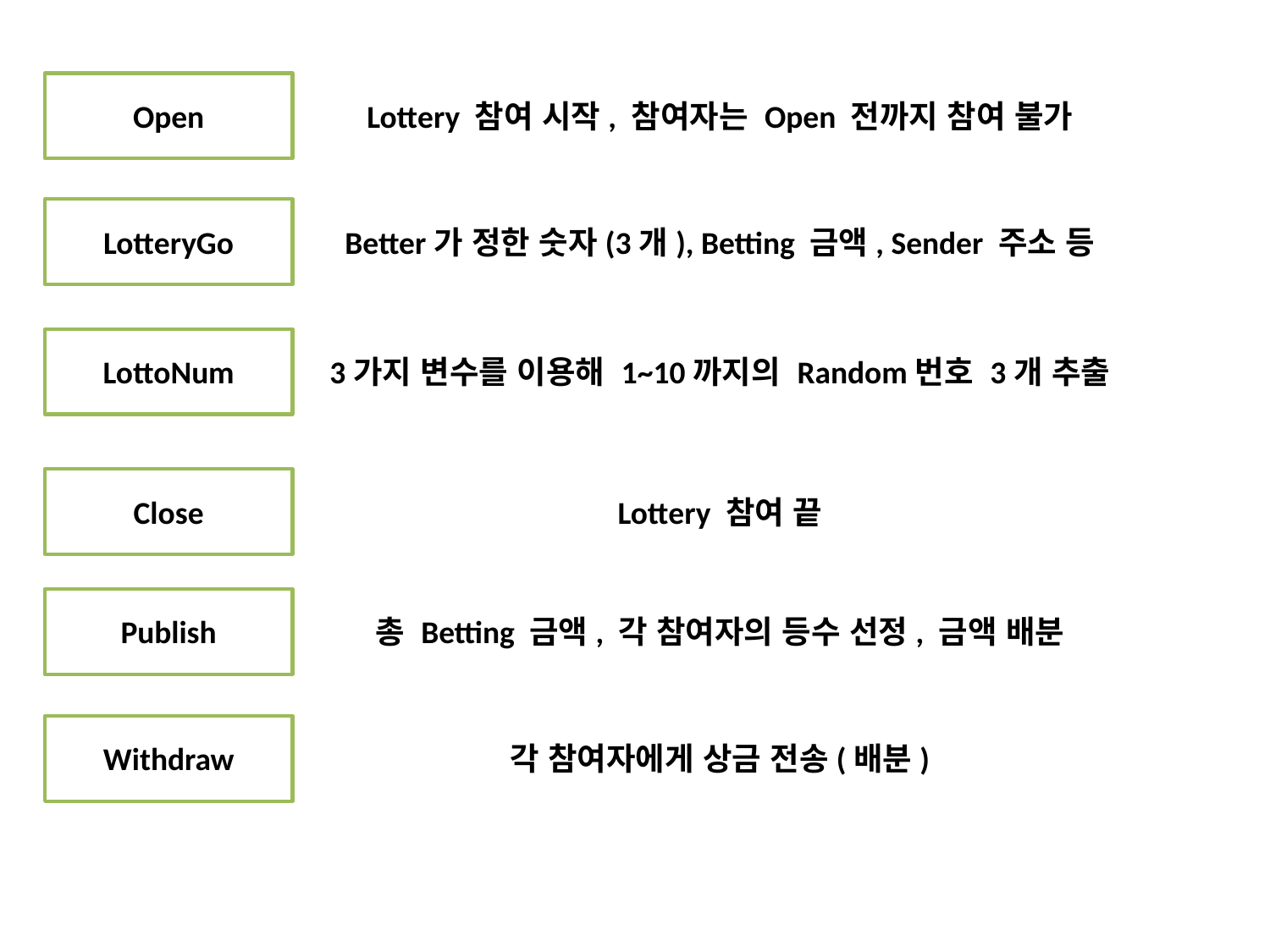

Open
Lottery 참여 시작, 참여자는 Open 전까지 참여 불가

LotteryGo
Better가 정한 숫자(3개), Betting 금액, Sender 주소 등

LottoNum
3가지 변수를 이용해 1~10까지의 Random번호 3개 추출

Close
Lottery 참여 끝

Publish
총 Betting 금액, 각 참여자의 등수 선정, 금액 배분

Withdraw
각 참여자에게 상금 전송(배분)